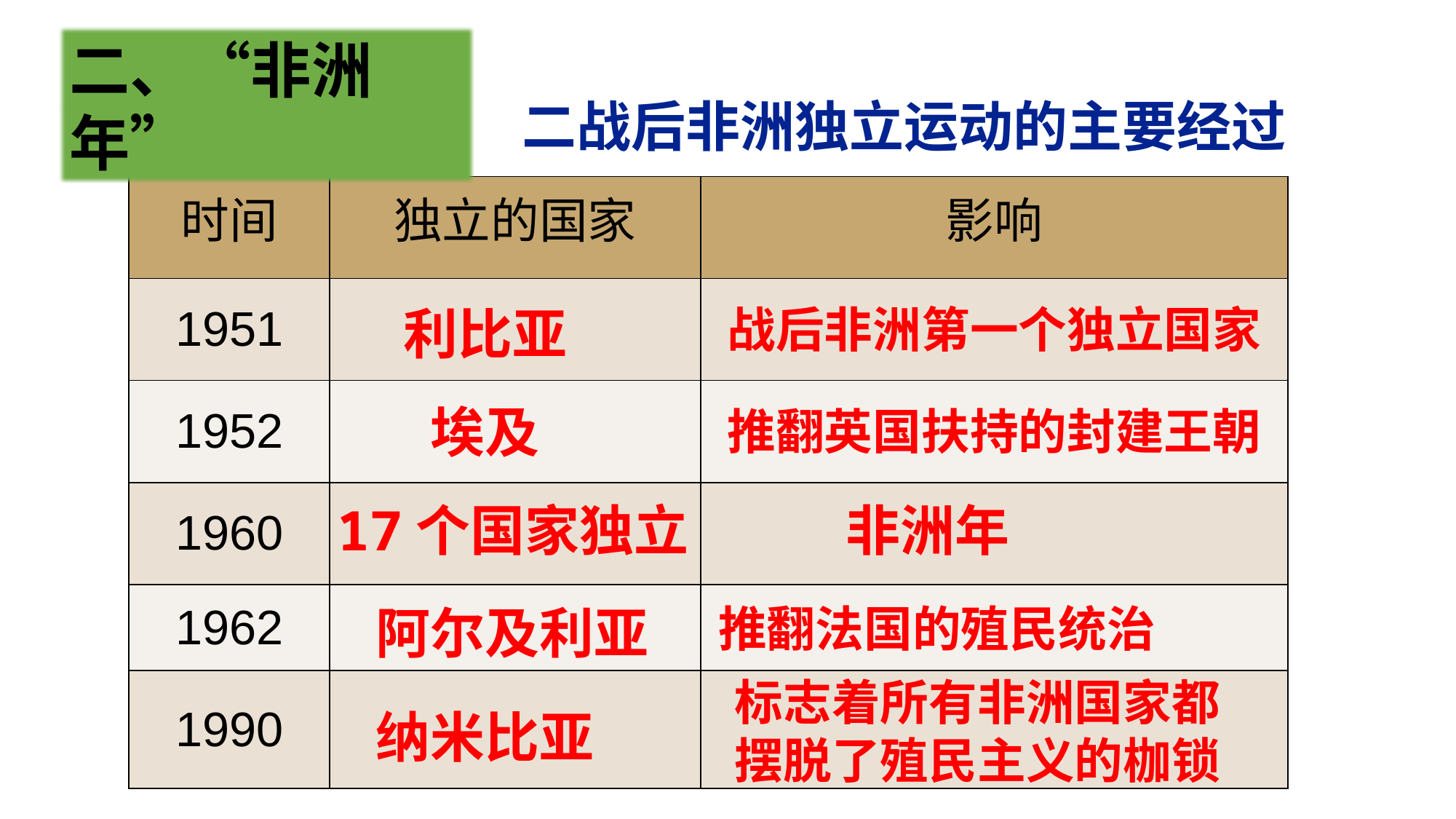

二、“非洲年”
二战后非洲独立运动的主要经过
| 时间 | 独立的国家 | 影响 |
| --- | --- | --- |
| 1951 |  |  |
| 1952 |  |  |
| 1960 |  |  |
| 1962 |  |  |
| 1990 |  |  |
利比亚
战后非洲第一个独立国家
埃及
推翻英国扶持的封建王朝
17个国家独立
非洲年
阿尔及利亚
推翻法国的殖民统治
标志着所有非洲国家都摆脱了殖民主义的枷锁
纳米比亚